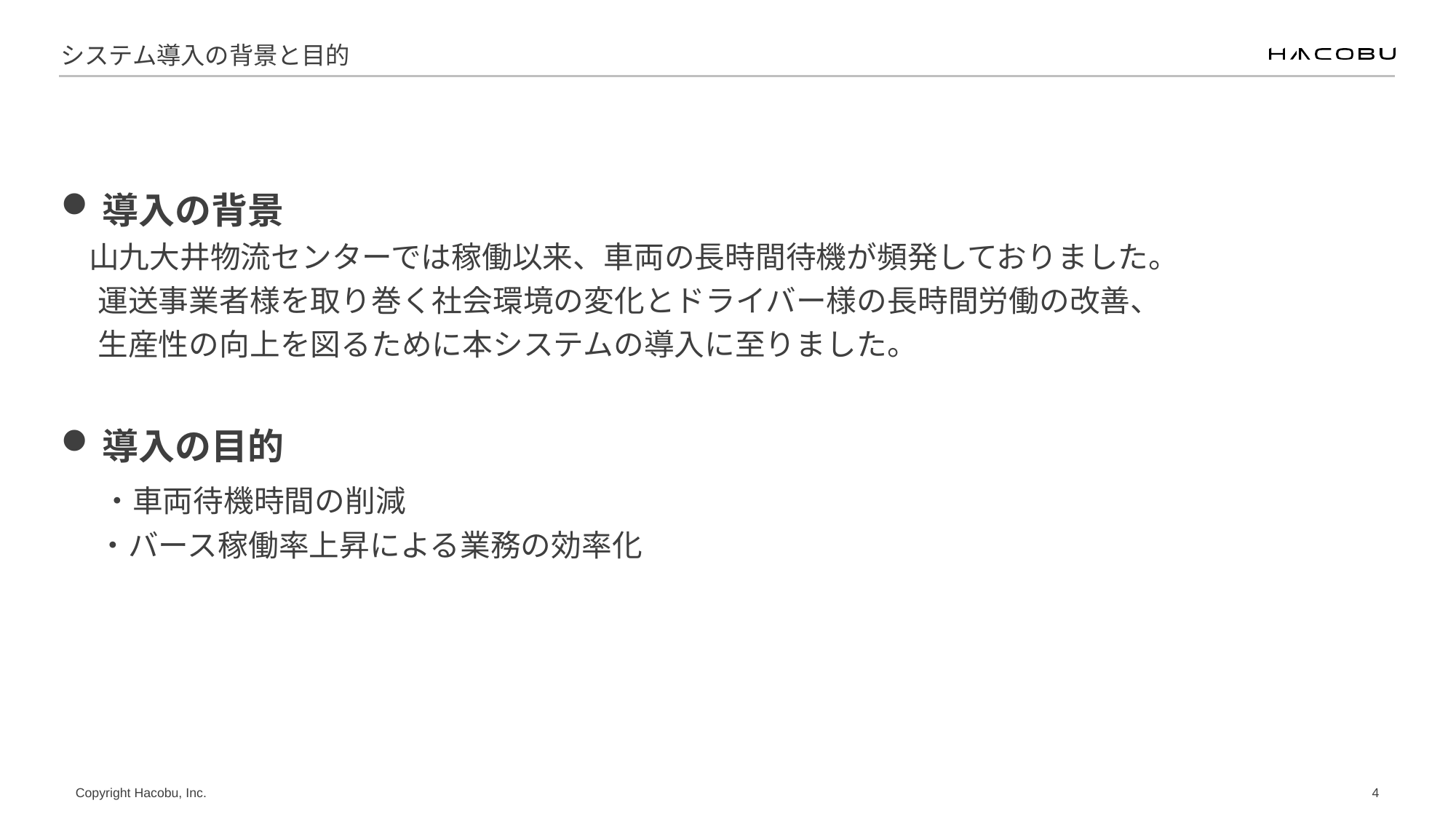

# システム導入の背景と目的

導入の背景
   山九大井物流センターでは稼働以来、車両の長時間待機が頻発しておりました。
　 運送事業者様を取り巻く社会環境の変化とドライバー様の長時間労働の改善、
　 生産性の向上を図るために本システムの導入に至りました。

導入の目的
　 ・車両待機時間の削減
　 ・バース稼働率上昇による業務の効率化